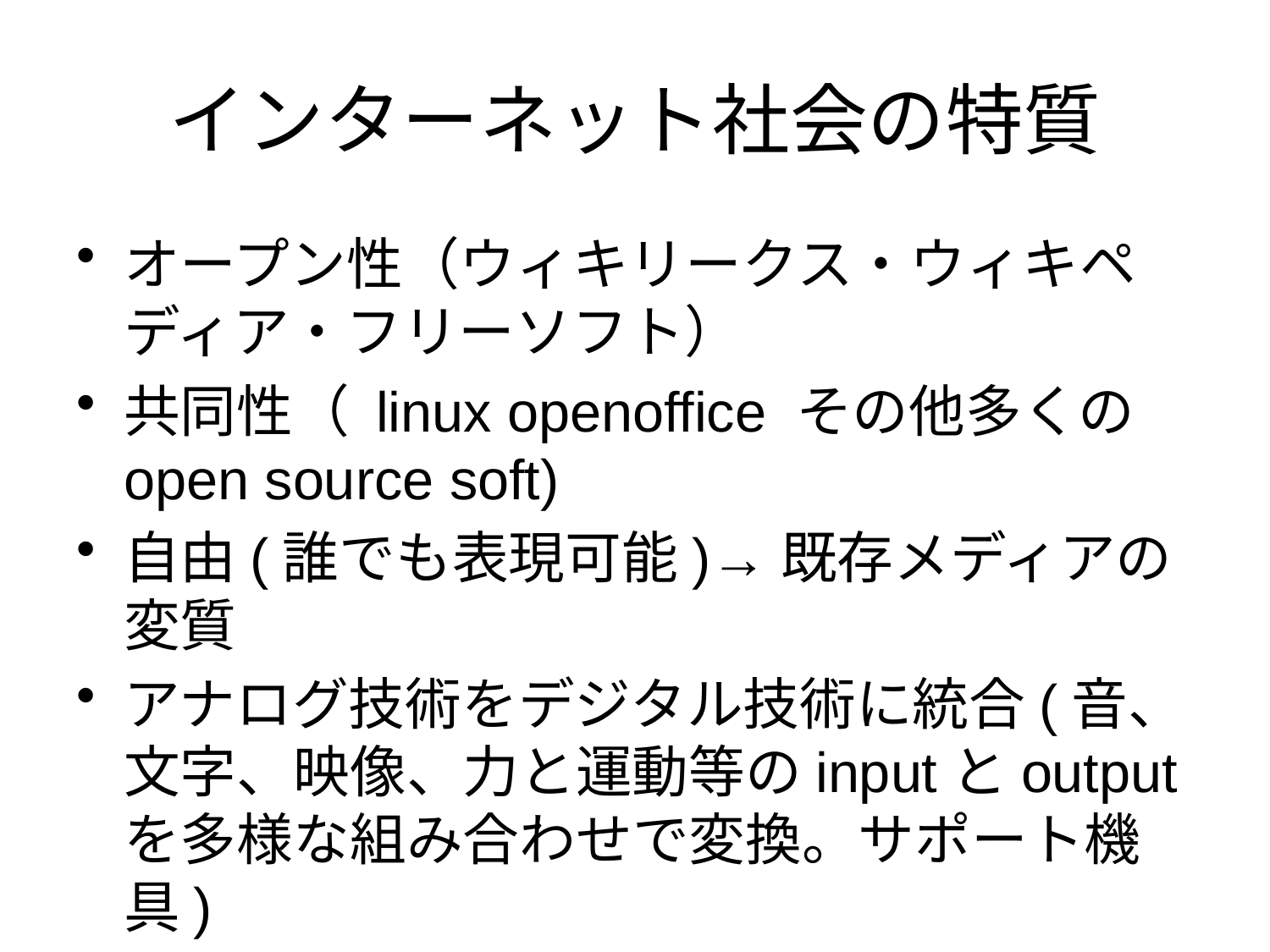

# インターネット社会の特質
オープン性（ウィキリークス・ウィキペディア・フリーソフト）
共同性（ linux openoffice その他多くのopen source soft)
自由(誰でも表現可能)→既存メディアの変質
アナログ技術をデジタル技術に統合(音、文字、映像、力と運動等のinputとoutputを多様な組み合わせで変換。サポート機具)